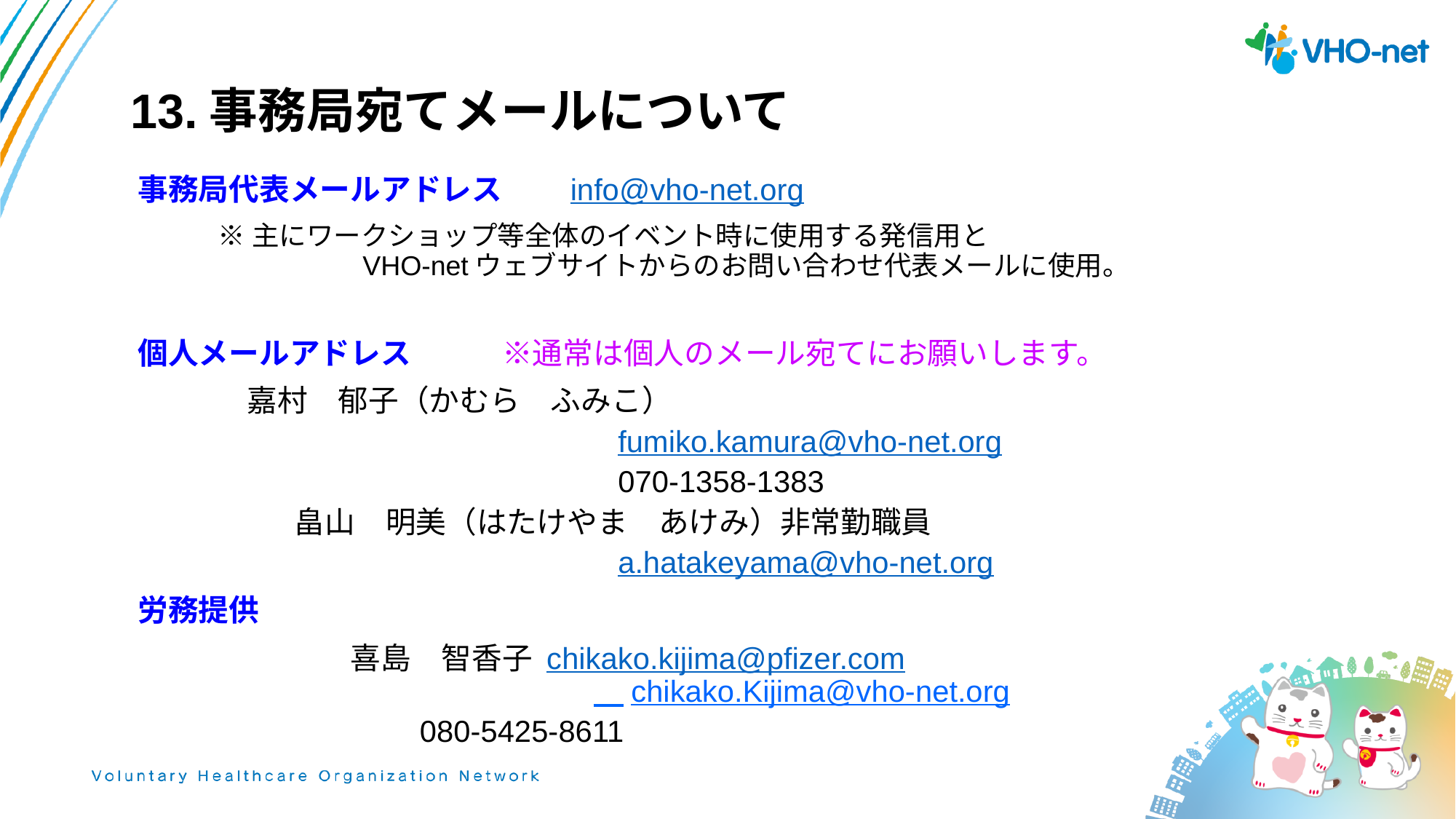

14
13.事務局宛てメールについて
事務局代表メールアドレス　　info@vho-net.org
             ※主にワークショップ等全体のイベント時に使用する発信用と
　　　　　　　　VHO-netウェブサイトからのお問い合わせ代表メールに使用。

個人メールアドレス　　　※通常は個人のメール宛てにお願いします。
	嘉村　郁子（かむら　ふみこ）
　　　　　　　　　　　　　　fumiko.kamura@vho-net.org
　　　　　　　　　　　　　　070-1358-1383
　　　	畠山　明美（はたけやま　あけみ）非常勤職員
　　　　　　　　　　　　　　a.hatakeyama@vho-net.org
労務提供
　　　　　　　喜島　智香子 chikako.kijima@pfizer.com
　　　　　　　　　　　　　　　　chikako.Kijima@vho-net.org
                            080-5425-8611